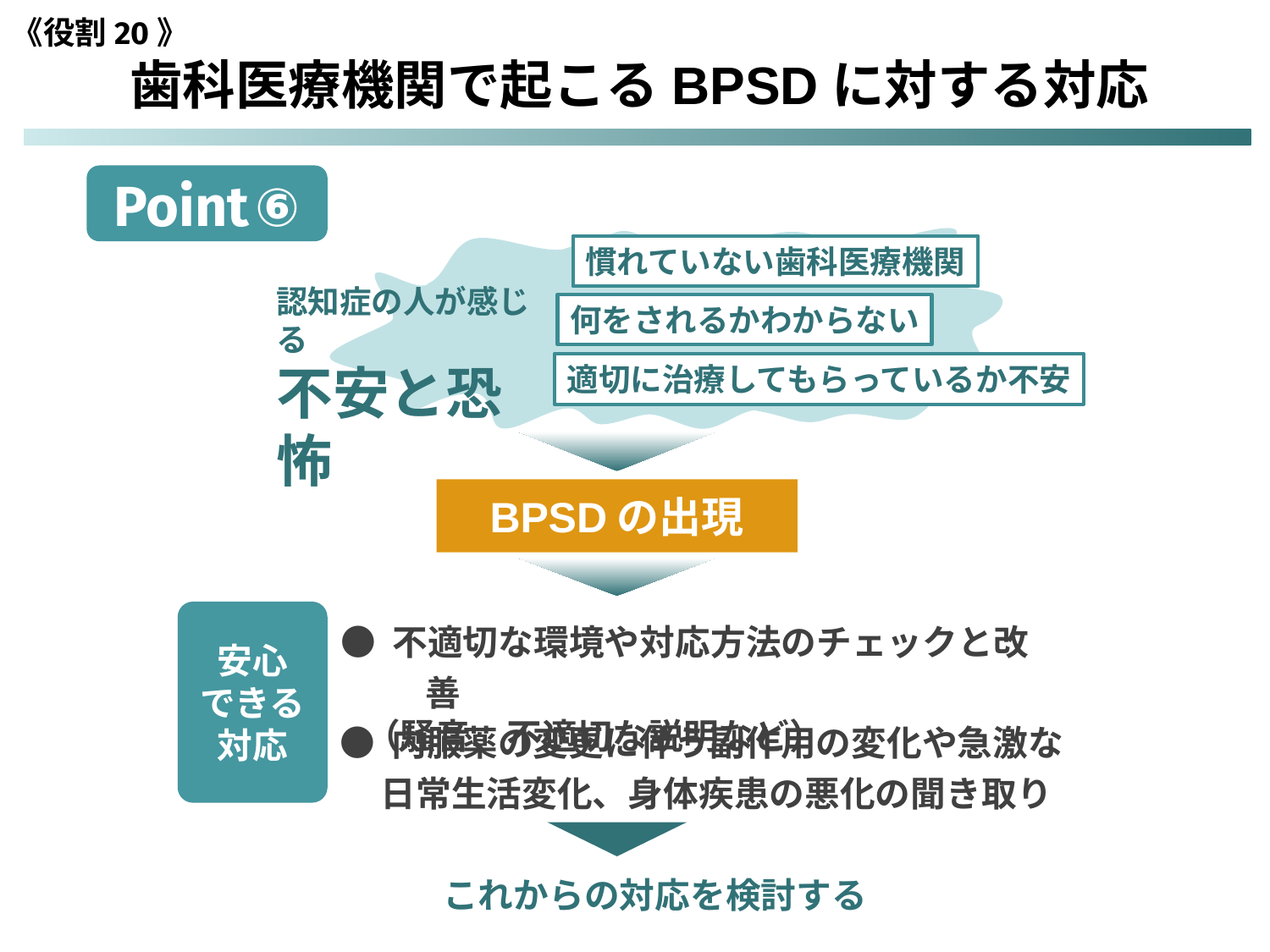

《役割20》
歯科医療機関で起こるBPSDに対する対応

Point ⑥

慣れていない歯科医療機関
認知症の人が感じる
不安と恐怖
何をされるかわからない
適切に治療してもらっているか不安

BPSDの出現

安心
できる
対応
● 不適切な環境や対応方法のチェックと改善
  （騒音、不適切な説明など）
● 内服薬の変更に伴う副作用の変化や急激な
    日常生活変化、身体疾患の悪化の聞き取り

　　    これからの対応を検討する